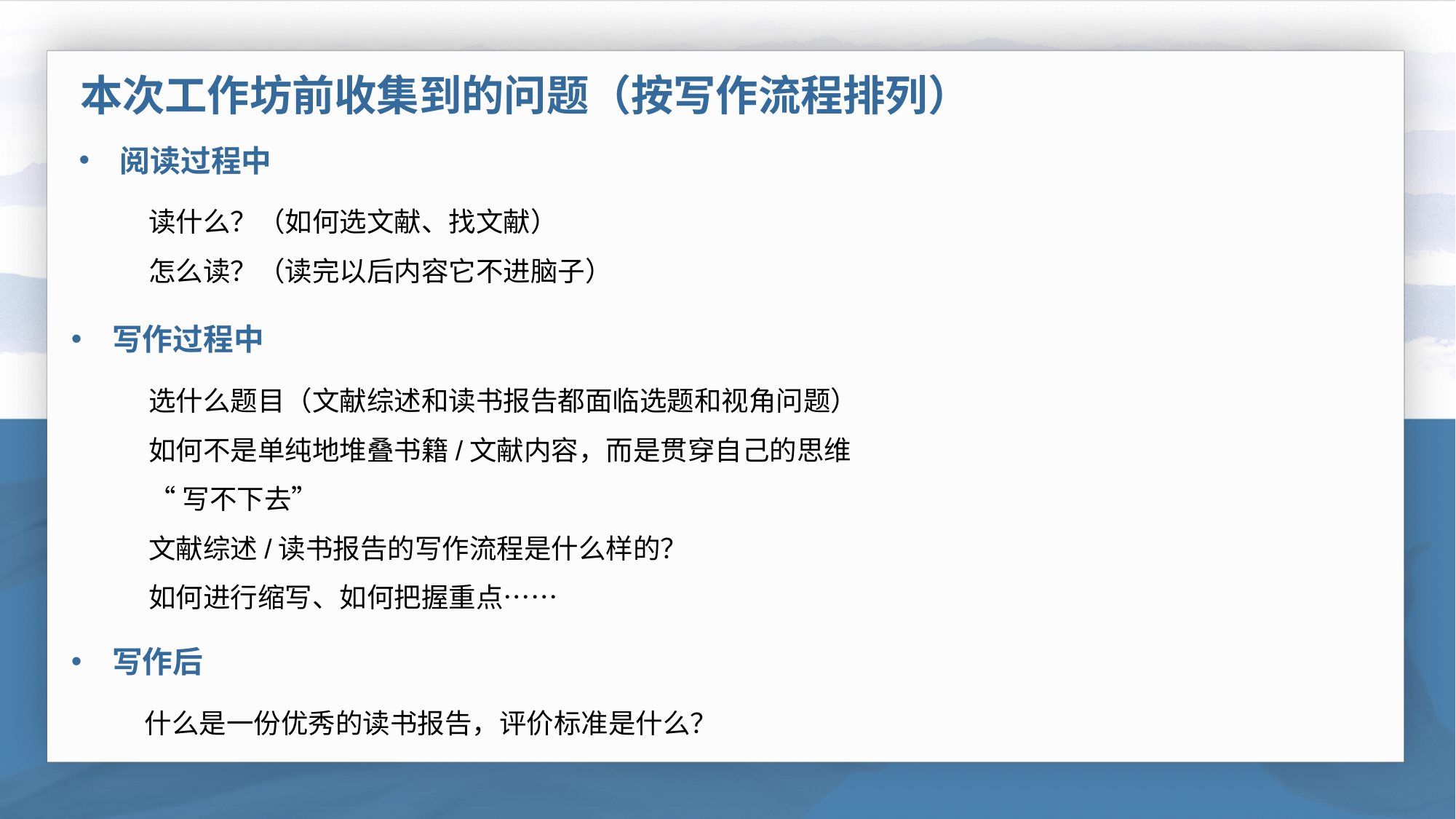

本次工作坊前收集到的问题（按写作流程排列）
阅读过程中
读什么？（如何选文献、找文献）
怎么读？（读完以后内容它不进脑子）
写作过程中
选什么题目（文献综述和读书报告都面临选题和视角问题）
如何不是单纯地堆叠书籍/文献内容，而是贯穿自己的思维
“写不下去”
文献综述/读书报告的写作流程是什么样的？
如何进行缩写、如何把握重点……

写作后
什么是一份优秀的读书报告，评价标准是什么？